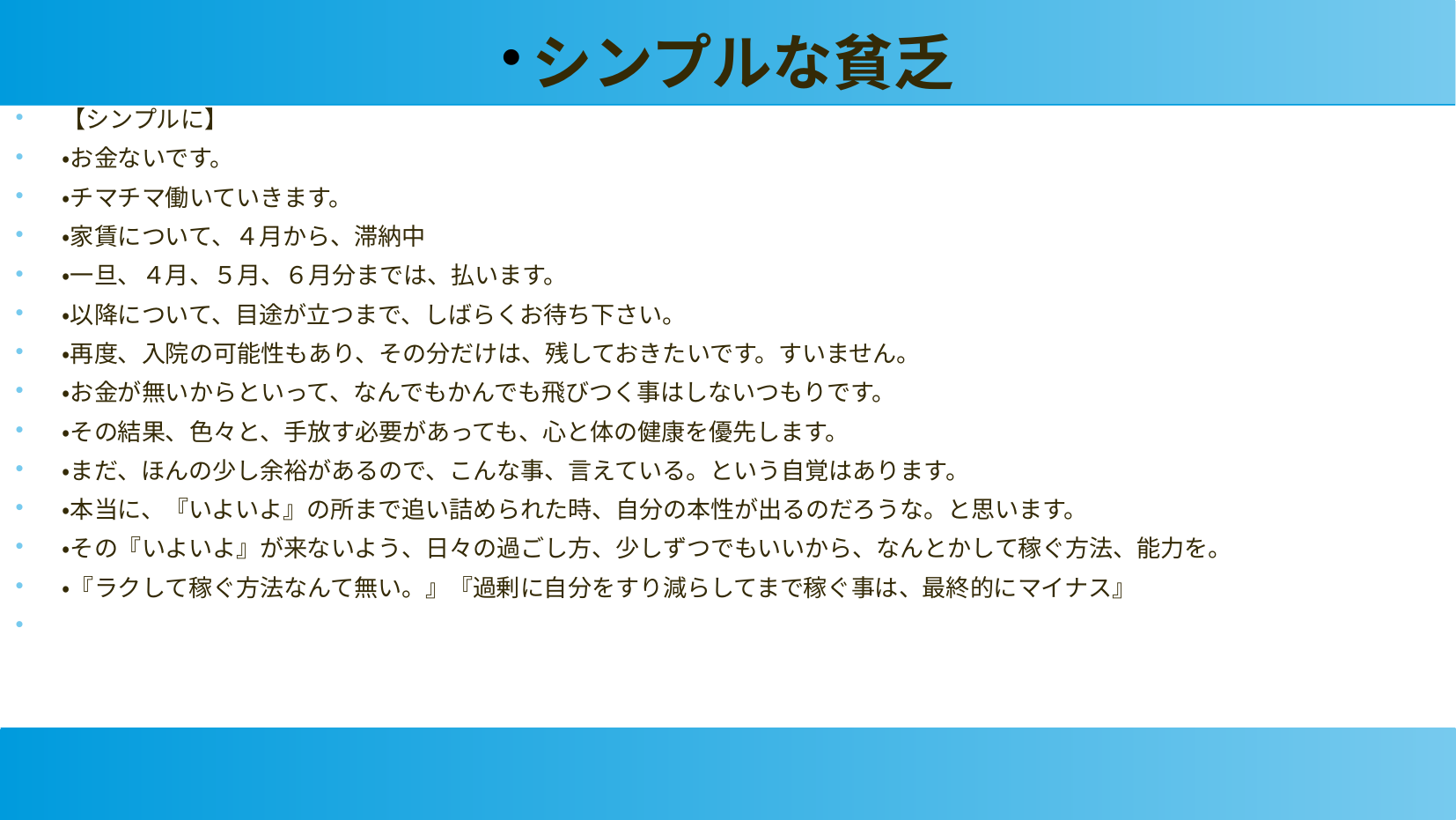

シンプルな貧乏
【シンプルに】
・お金ないです。
・チマチマ働いていきます。
・家賃について、４月から、滞納中
・一旦、４月、５月、６月分までは、払います。
・以降について、目途が立つまで、しばらくお待ち下さい。
・再度、入院の可能性もあり、その分だけは、残しておきたいです。すいません。
・お金が無いからといって、なんでもかんでも飛びつく事はしないつもりです。
・その結果、色々と、手放す必要があっても、心と体の健康を優先します。
・まだ、ほんの少し余裕があるので、こんな事、言えている。という自覚はあります。
・本当に、『いよいよ』の所まで追い詰められた時、自分の本性が出るのだろうな。と思います。
・その『いよいよ』が来ないよう、日々の過ごし方、少しずつでもいいから、なんとかして稼ぐ方法、能力を。
・『ラクして稼ぐ方法なんて無い。』『過剰に自分をすり減らしてまで稼ぐ事は、最終的にマイナス』